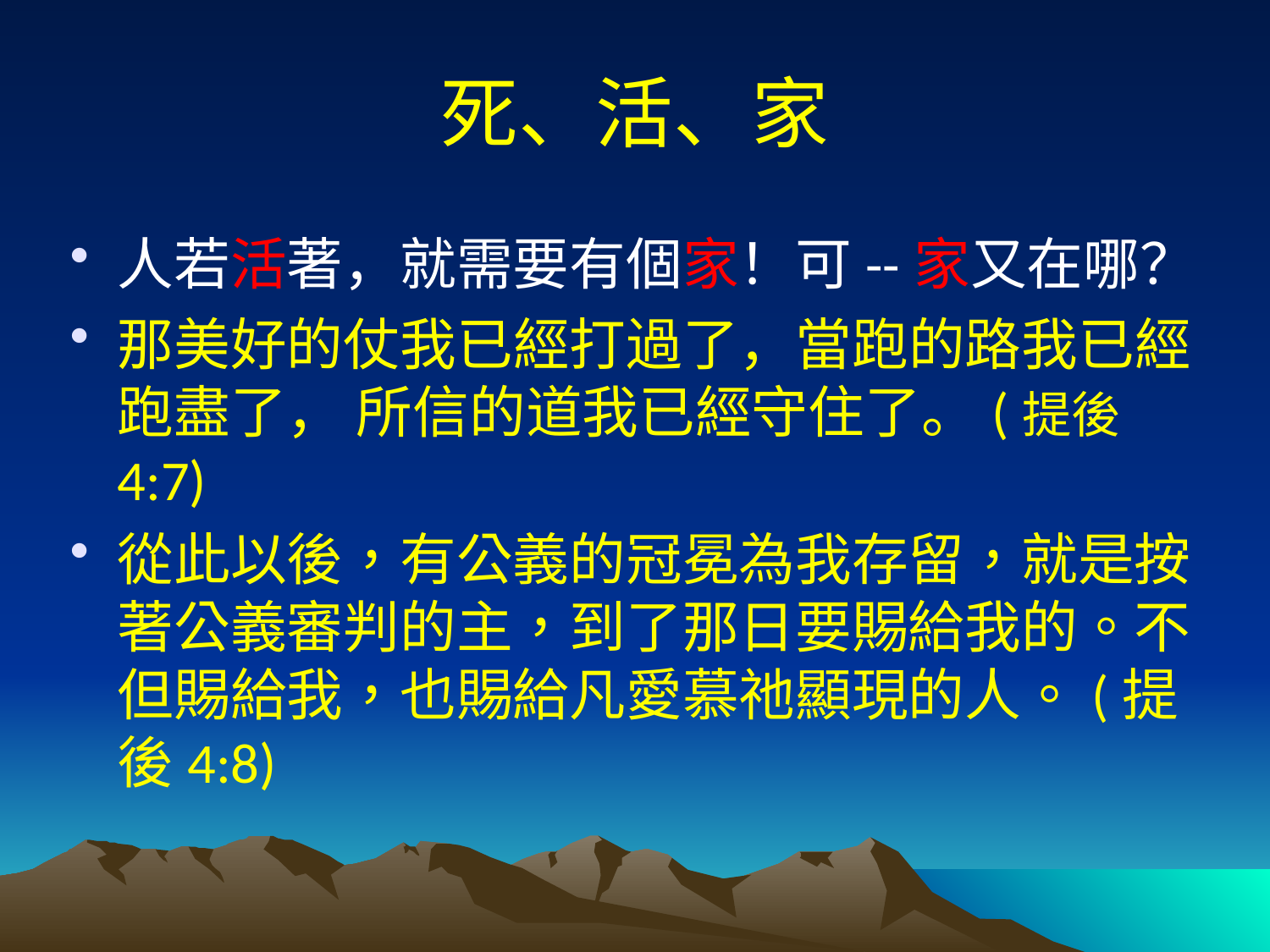

# 死、活、家
人若活著，就需要有個家！可--家又在哪？
那美好的仗我已經打過了，當跑的路我已經跑盡了， 所信的道我已經守住了。(提後4:7)
從此以後，有公義的冠冕為我存留，就是按著公義審判的主，到了那日要賜給我的。不但賜給我，也賜給凡愛慕祂顯現的人。(提後4:8)